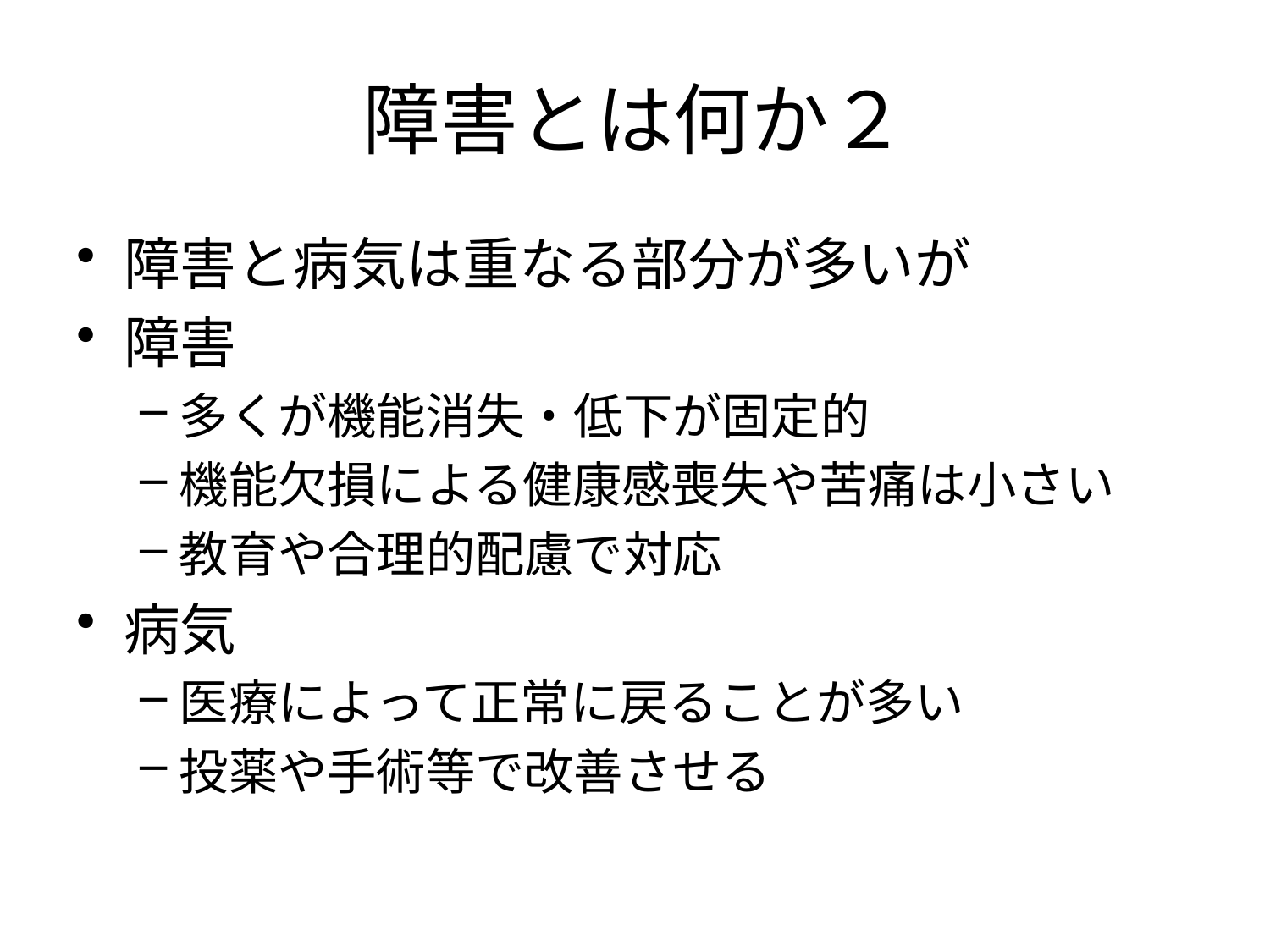

# 障害とは何か２
障害と病気は重なる部分が多いが
障害
多くが機能消失・低下が固定的
機能欠損による健康感喪失や苦痛は小さい
教育や合理的配慮で対応
病気
医療によって正常に戻ることが多い
投薬や手術等で改善させる